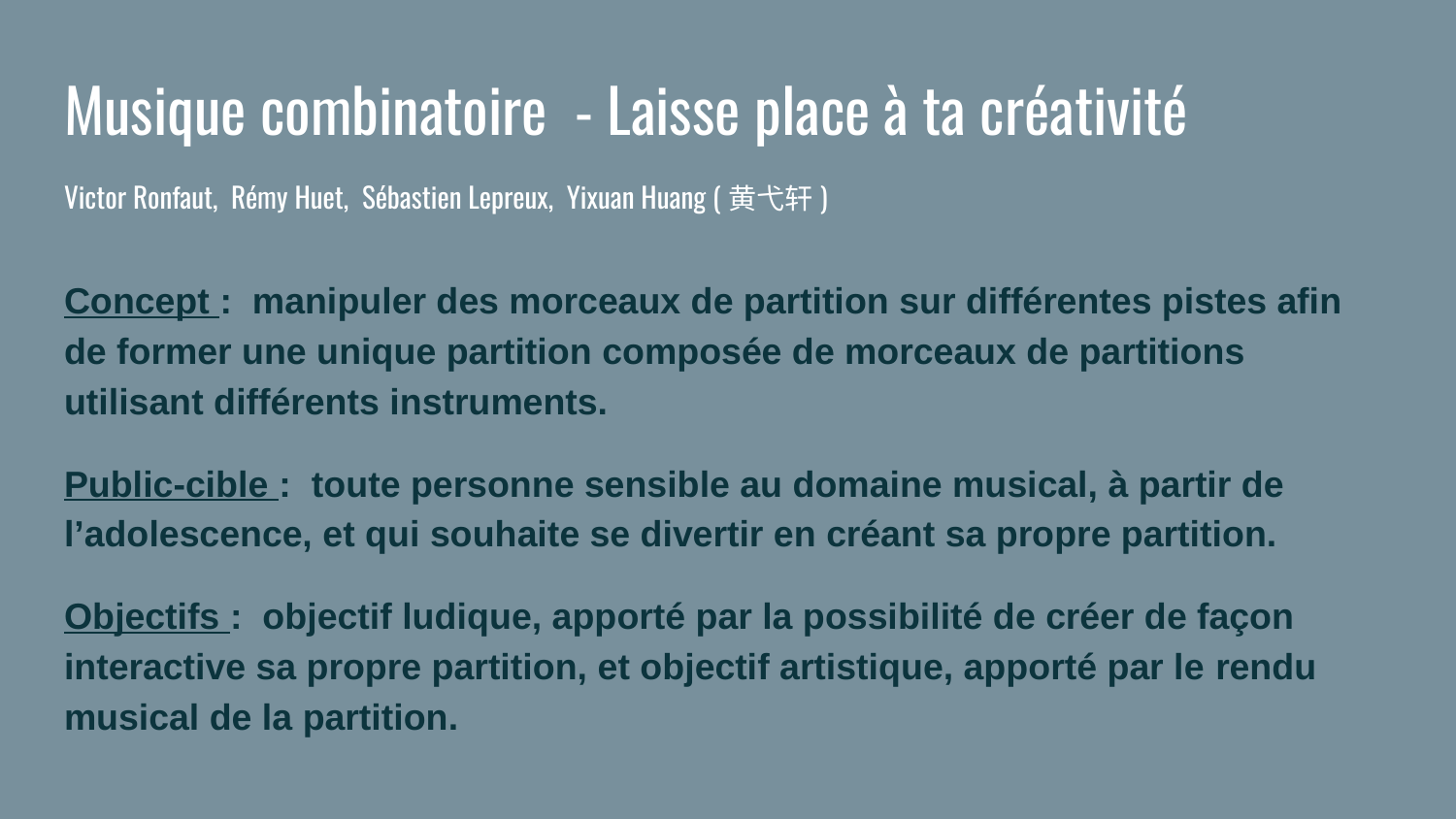

# Musique combinatoire  - Laisse place à ta créativité

Victor Ronfaut,  Rémy Huet,  Sébastien Lepreux,  Yixuan Huang (黄弋轩)

Concept :  manipuler des morceaux de partition sur différentes pistes afin de former une unique partition composée de morceaux de partitions utilisant différents instruments.
Public-cible :  toute personne sensible au domaine musical, à partir de l’adolescence, et qui souhaite se divertir en créant sa propre partition.
Objectifs :  objectif ludique, apporté par la possibilité de créer de façon interactive sa propre partition, et objectif artistique, apporté par le rendu musical de la partition.